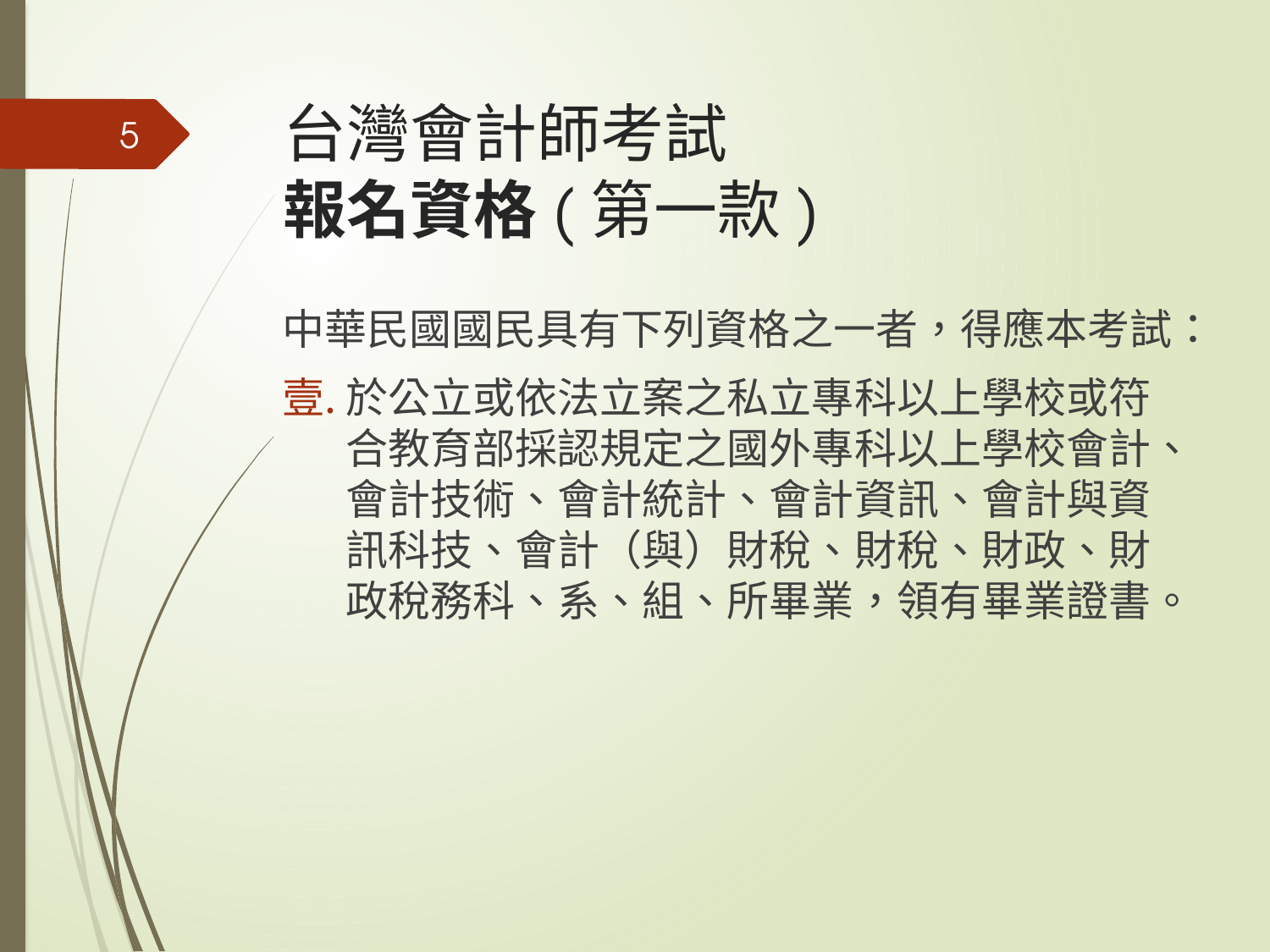

# 台灣會計師考試 報名資格(第一款)
5
中華民國國民具有下列資格之一者，得應本考試：
於公立或依法立案之私立專科以上學校或符合教育部採認規定之國外專科以上學校會計、會計技術、會計統計、會計資訊、會計與資訊科技、會計（與）財稅、財稅、財政、財政稅務科、系、組、所畢業，領有畢業證書。